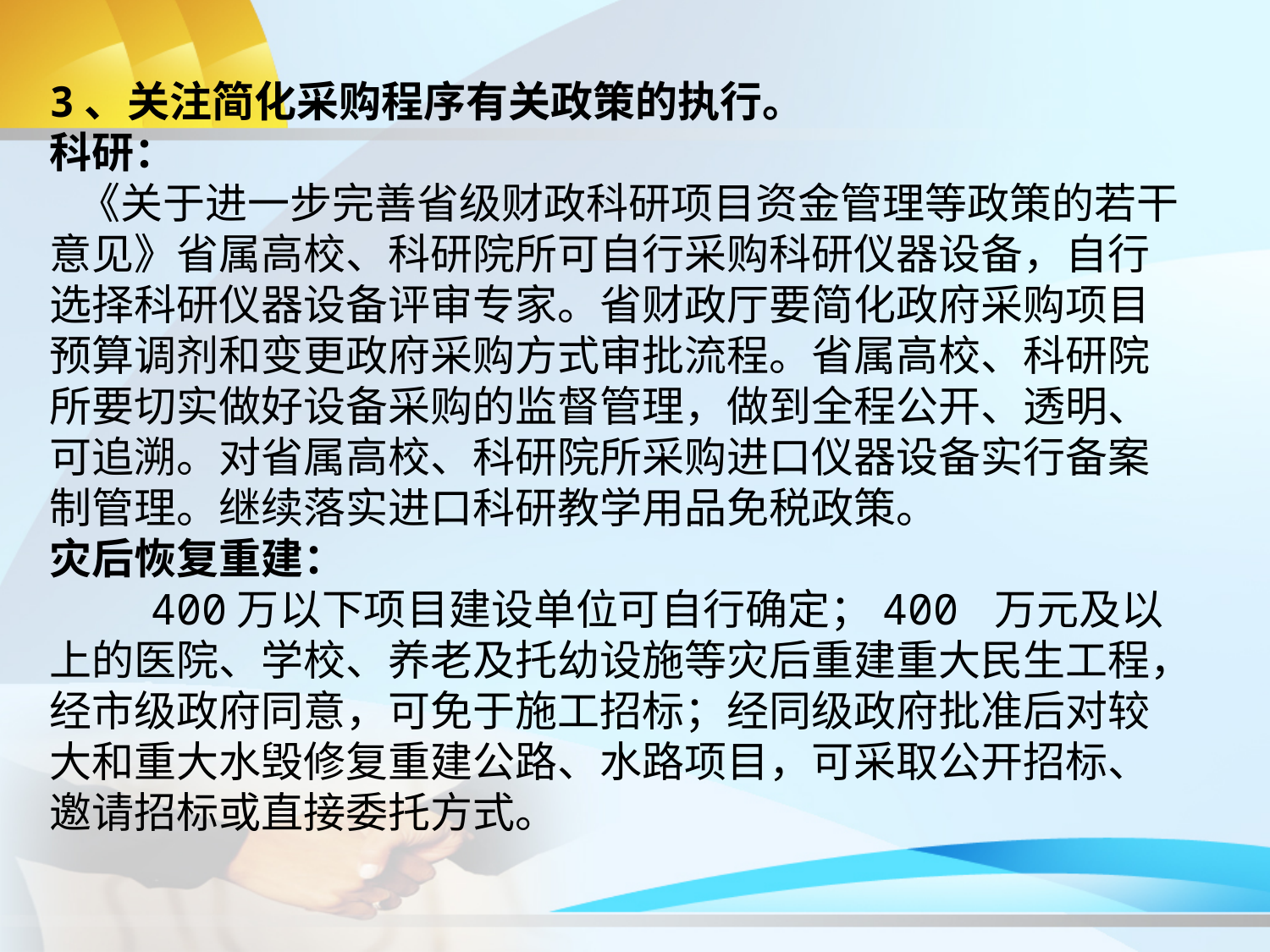

3、关注简化采购程序有关政策的执行。
科研：
  《关于进一步完善省级财政科研项目资金管理等政策的若干意见》省属高校、科研院所可自行采购科研仪器设备，自行选择科研仪器设备评审专家。省财政厅要简化政府采购项目预算调剂和变更政府采购方式审批流程。省属高校、科研院所要切实做好设备采购的监督管理，做到全程公开、透明、可追溯。对省属高校、科研院所采购进口仪器设备实行备案制管理。继续落实进口科研教学用品免税政策。
灾后恢复重建：
    400万以下项目建设单位可自行确定；400 万元及以上的医院、学校、养老及托幼设施等灾后重建重大民生工程，经市级政府同意，可免于施工招标；经同级政府批准后对较大和重大水毁修复重建公路、水路项目，可采取公开招标、邀请招标或直接委托方式。